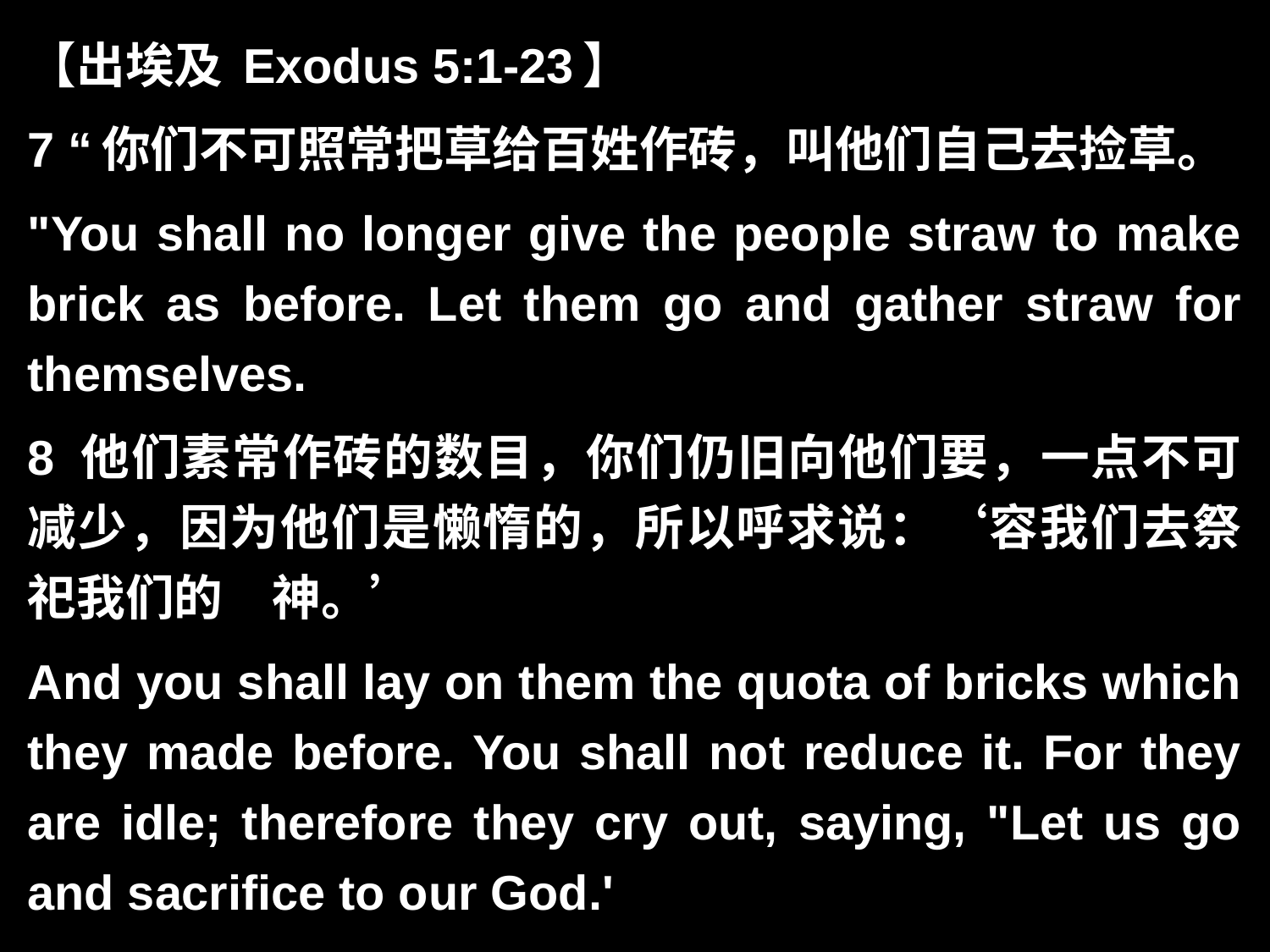

【出埃及 Exodus 5:1-23】
7 “你们不可照常把草给百姓作砖，叫他们自己去捡草。
"You shall no longer give the people straw to make brick as before. Let them go and gather straw for themselves.
8 他们素常作砖的数目，你们仍旧向他们要，一点不可减少，因为他们是懒惰的，所以呼求说：‘容我们去祭祀我们的　神。’
And you shall lay on them the quota of bricks which they made before. You shall not reduce it. For they are idle; therefore they cry out, saying, "Let us go and sacrifice to our God.'